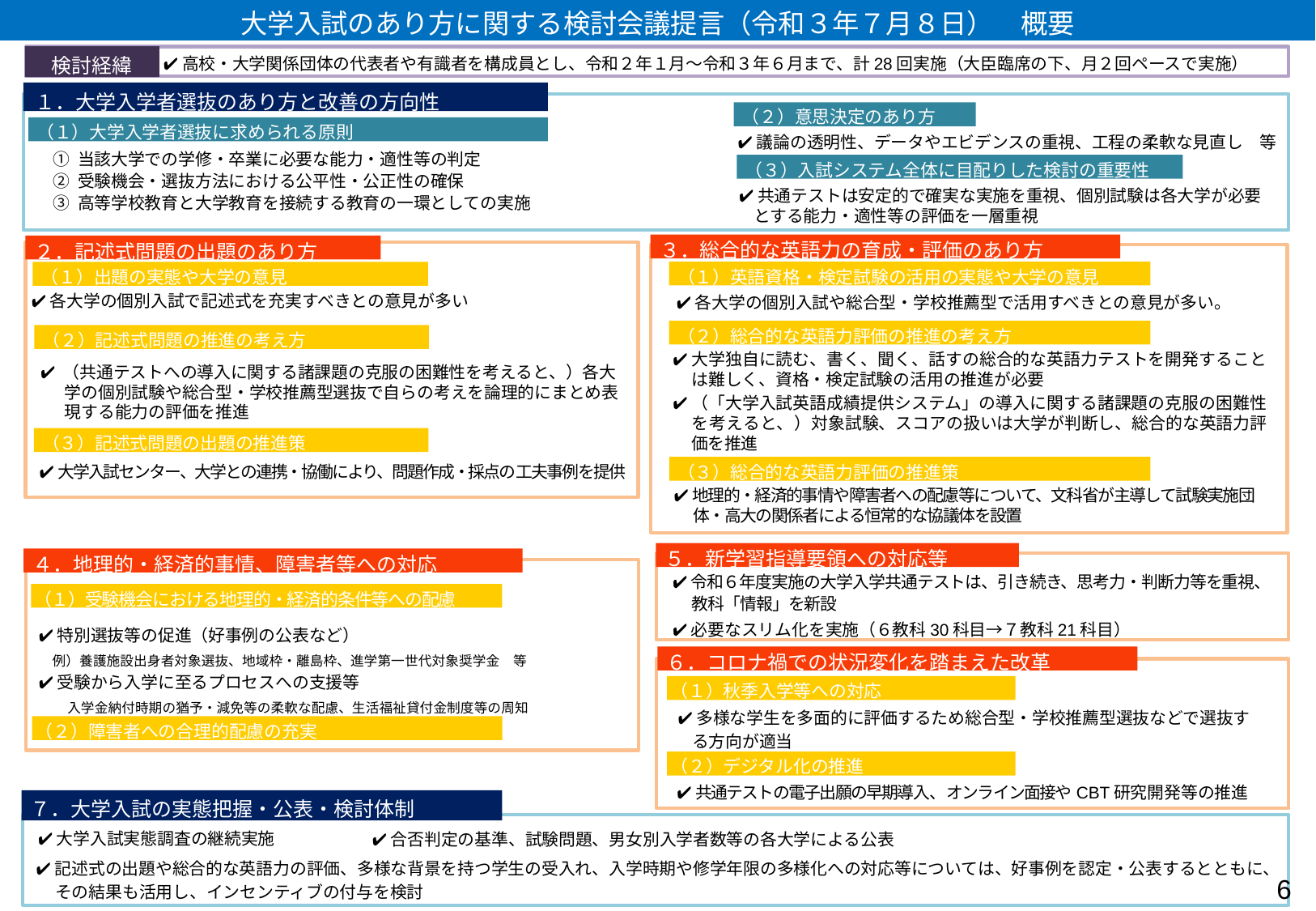

大学入試のあり方に関する検討会議提言（令和３年７月８日）　概要
検討経緯

✔高校・大学関係団体の代表者や有識者を構成員とし、令和２年１月～令和３年６月まで、計28回実施（大臣臨席の下、月２回ペースで実施）
# １．大学入学者選抜のあり方と改善の方向性

（２）意思決定のあり方
（１）大学入学者選抜に求められる原則
✔議論の透明性、データやエビデンスの重視、工程の柔軟な見直し　等
① 当該大学での学修・卒業に必要な能力・適性等の判定
② 受験機会・選抜方法における公平性・公正性の確保
③ 高等学校教育と大学教育を接続する教育の一環としての実施
（３）入試システム全体に目配りした検討の重要性
✔共通テストは安定的で確実な実施を重視、個別試験は各大学が必要とする能力・適性等の評価を一層重視
３．総合的な英語力の育成・評価のあり方
２．記述式問題の出題のあり方

（１）英語資格・検定試験の活用の実態や大学の意見
（１）出題の実態や大学の意見
✔各大学の個別入試で記述式を充実すべきとの意見が多い
✔各大学の個別入試や総合型・学校推薦型で活用すべきとの意見が多い。
（２）総合的な英語力評価の推進の考え方
（２）記述式問題の推進の考え方
✔大学独自に読む、書く、聞く、話すの総合的な英語力テストを開発することは難しく、資格・検定試験の活用の推進が必要
✔（「大学入試英語成績提供システム」の導入に関する諸課題の克服の困難性を考えると、）対象試験、スコアの扱いは大学が判断し、総合的な英語力評価を推進
✔ （共通テストへの導入に関する諸課題の克服の困難性を考えると、）各大学の個別試験や総合型・学校推薦型選抜で自らの考えを論理的にまとめ表現する能力の評価を推進
（３）記述式問題の出題の推進策
（３）総合的な英語力評価の推進策
✔大学入試センター、大学との連携・協働により、問題作成・採点の工夫事例を提供
✔地理的・経済的事情や障害者への配慮等について、文科省が主導して試験実施団体・高大の関係者による恒常的な協議体を設置
５．新学習指導要領への対応等
４．地理的・経済的事情、障害者等への対応

✔令和６年度実施の大学入学共通テストは、引き続き、思考力・判断力等を重視、教科「情報」を新設
✔必要なスリム化を実施（６教科30科目→７教科21科目）

（１）受験機会における地理的・経済的条件等への配慮
✔特別選抜等の促進（好事例の公表など）
　例）養護施設出身者対象選抜、地域枠・離島枠、進学第一世代対象奨学金　等
✔受験から入学に至るプロセスへの支援等
入学金納付時期の猶予・減免等の柔軟な配慮、生活福祉貸付金制度等の周知
６．コロナ禍での状況変化を踏まえた改革

（１）秋季入学等への対応
✔多様な学生を多面的に評価するため総合型・学校推薦型選抜などで選抜する方向が適当
（２）障害者への合理的配慮の充実
（２）デジタル化の推進
✔共通テストの電子出願の早期導入、オンライン面接やCBT研究開発等の推進
７．大学入試の実態把握・公表・検討体制

✔合否判定の基準、試験問題、男女別入学者数等の各大学による公表
✔大学入試実態調査の継続実施
✔記述式の出題や総合的な英語力の評価、多様な背景を持つ学生の受入れ、入学時期や修学年限の多様化への対応等については、好事例を認定・公表するとともに、その結果も活用し、インセンティブの付与を検討
6